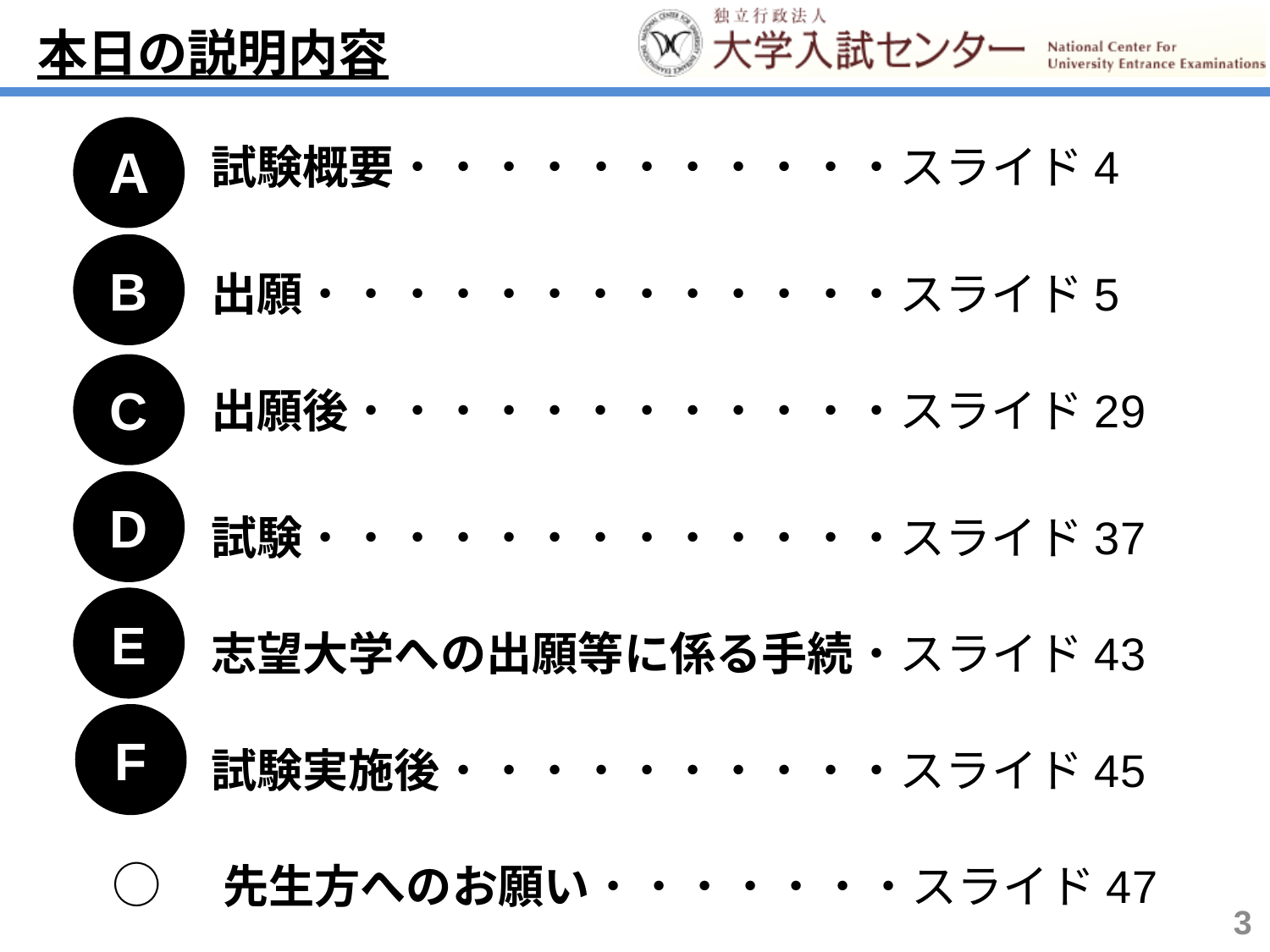

本日の説明内容
Ａ
　　試験概要・・・・・・・・・・・スライド4

　　出願・・・・・・・・・・・・・スライド5

　　出願後・・・・・・・・・・・・スライド29

　　試験・・・・・・・・・・・・・スライド37

　　志望大学への出願等に係る手続・スライド43

　　試験実施後・・・・・・・・・・スライド45

○　先生方へのお願い・・・・・・・スライド47
B
C
D
E
F
3